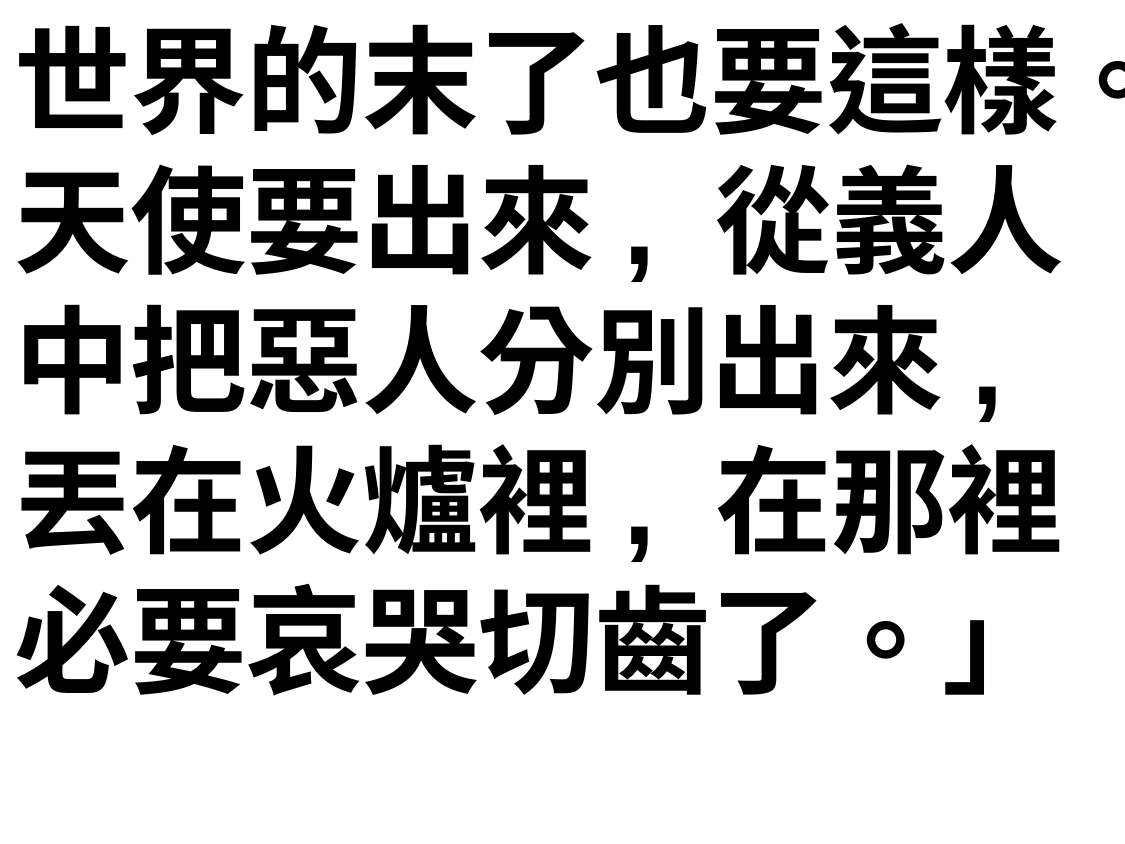

世界的末了也要這樣。天使要出來, 從義人中把惡人分別出來,  丟在火爐裡, 在那裡必要哀哭切齒了。」